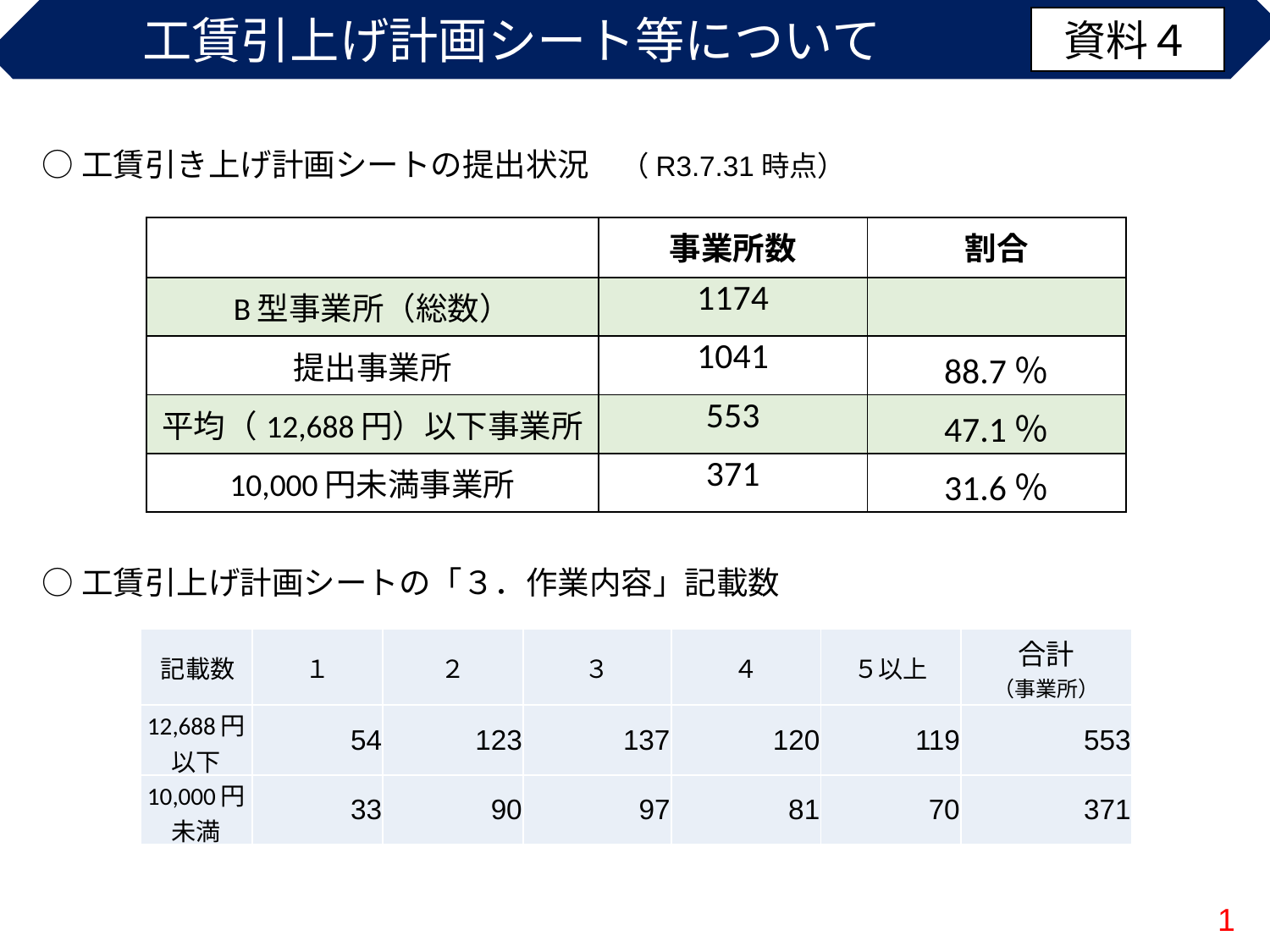

工賃引上げ計画シート等について
資料４
○工賃引き上げ計画シートの提出状況　（R3.7.31時点）
|  | 事業所数 | 割合 |
| --- | --- | --- |
| B型事業所（総数） | 1174 |  |
| 提出事業所 | 1041 | 88.7％ |
| 平均（12,688円）以下事業所 | 553 | 47.1％ |
| 10,000円未満事業所 | 371 | 31.6％ |
○工賃引上げ計画シートの「３．作業内容」記載数
| 記載数 | １ | ２ | ３ | ４ | ５以上 | 合計 （事業所） |
| --- | --- | --- | --- | --- | --- | --- |
| 12,688円以下 | 54 | 123 | 137 | 120 | 119 | 553 |
| 10,000円未満 | 33 | 90 | 97 | 81 | 70 | 371 |
1